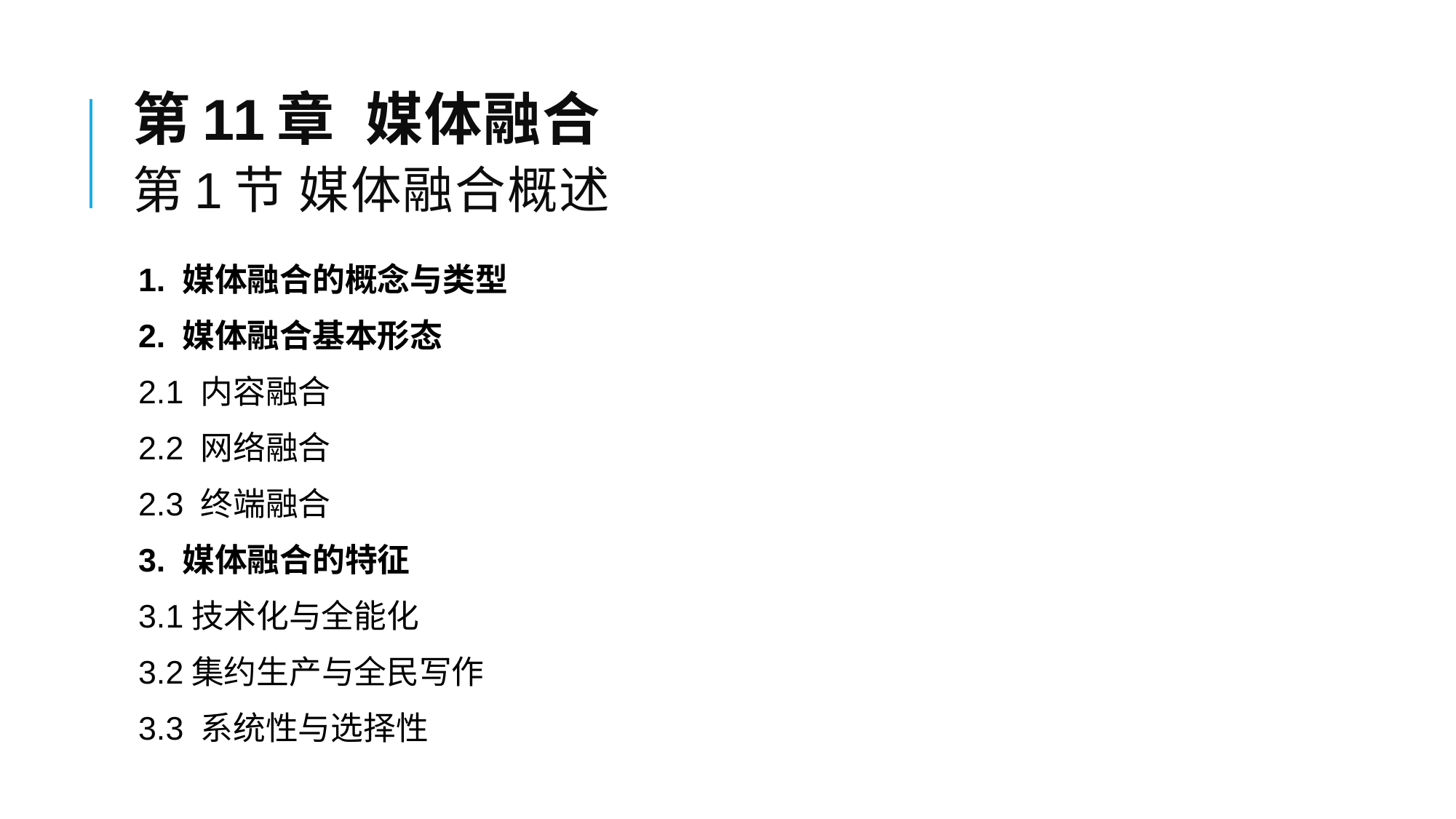

# 第11章  媒体融合 第1节 媒体融合概述
1. 媒体融合的概念与类型
2. 媒体融合基本形态
2.1 内容融合
2.2 网络融合
2.3 终端融合
3. 媒体融合的特征
3.1技术化与全能化
3.2集约生产与全民写作
3.3 系统性与选择性